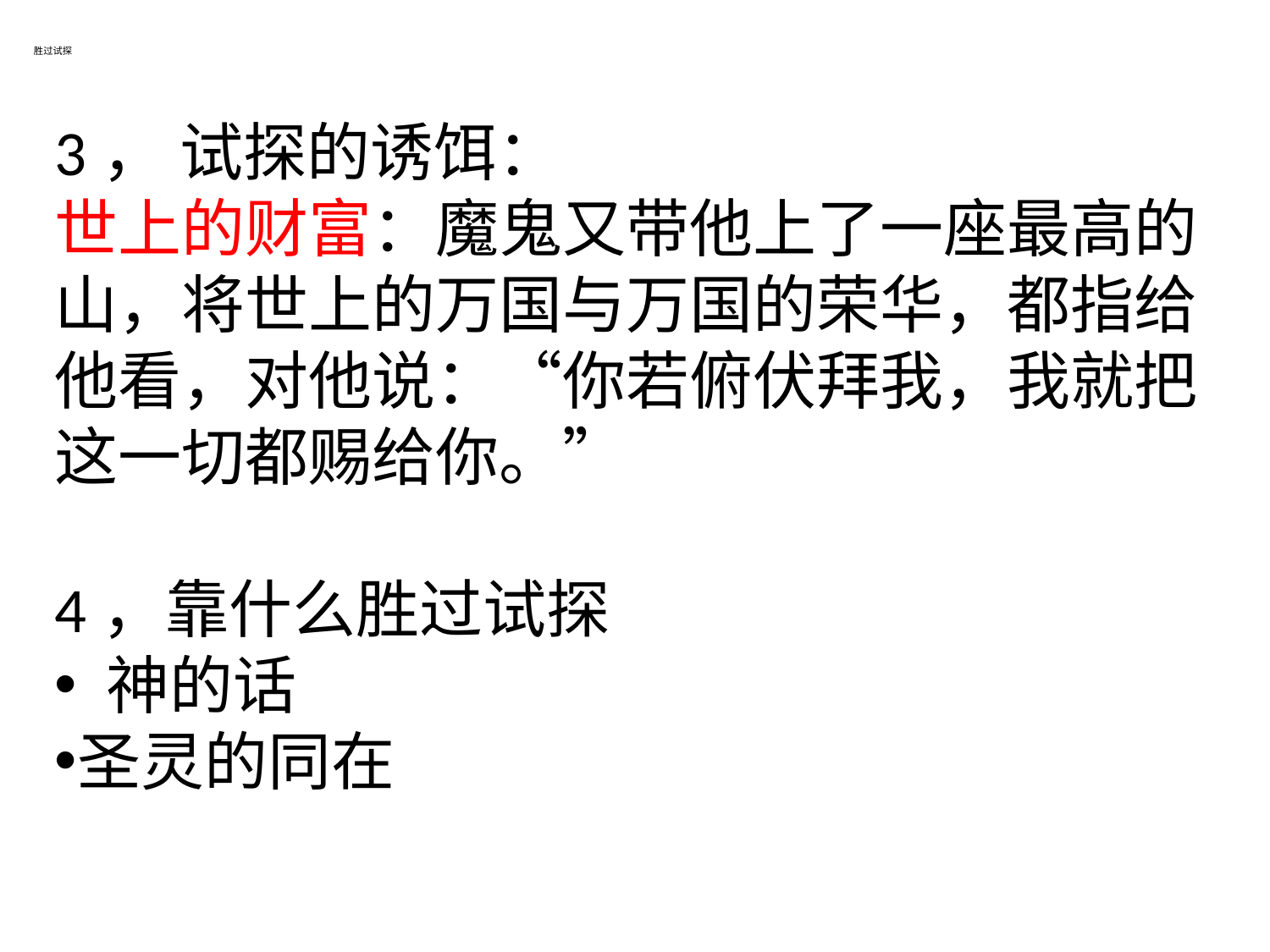

# 胜过试探
3， 试探的诱饵：
世上的财富：魔鬼又带他上了一座最高的山，将世上的万国与万国的荣华，都指给他看，对他说：“你若俯伏拜我，我就把这一切都赐给你。”

4，靠什么胜过试探
 神的话
圣灵的同在